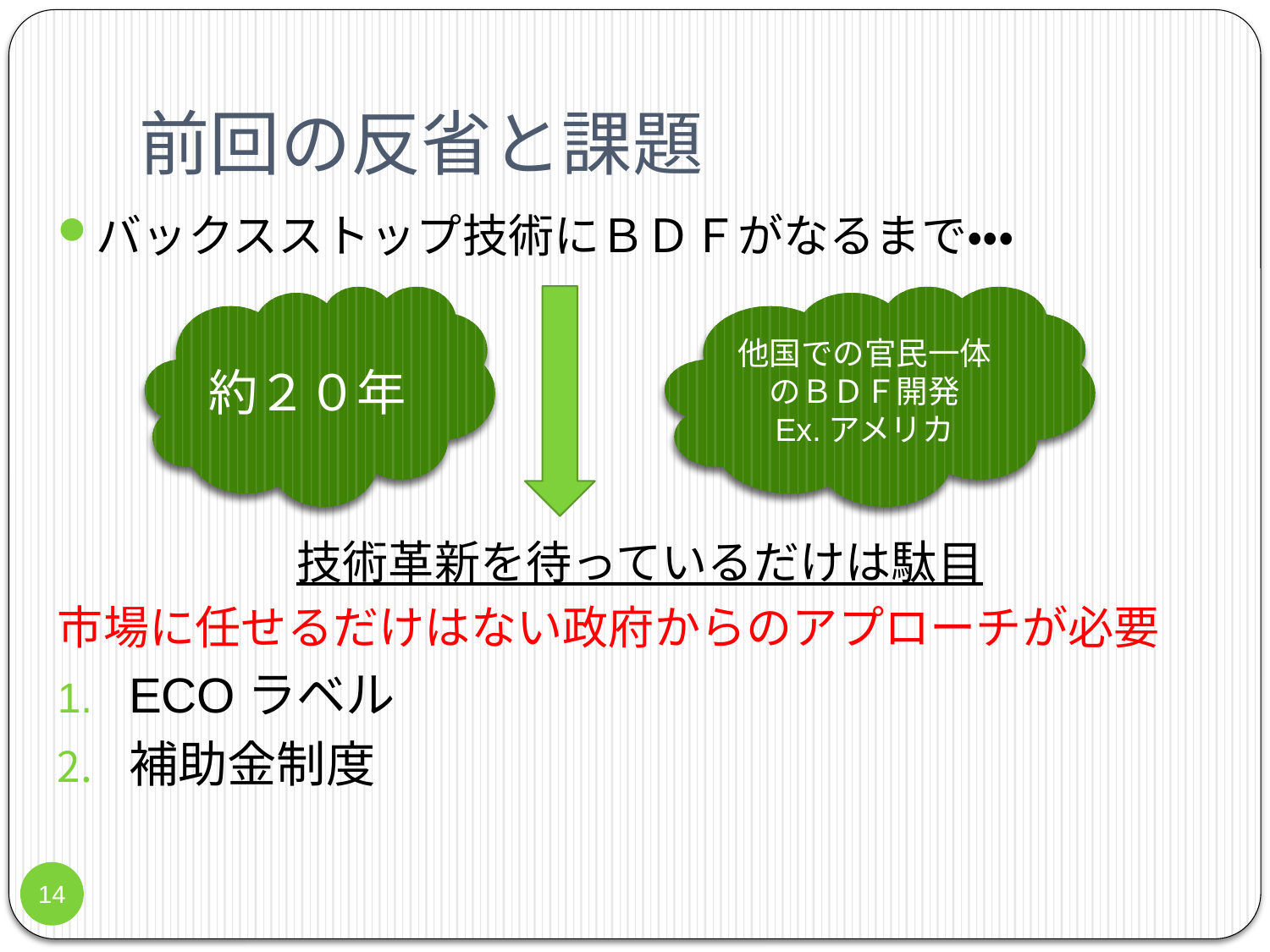

# 前回の反省と課題
バックスストップ技術にＢＤＦがなるまで・・・

技術革新を待っているだけは駄目
市場に任せるだけはない政府からのアプローチが必要
ECOラベル
補助金制度
約２０年

他国での官民一体のＢＤＦ開発
Ex.アメリカ
14